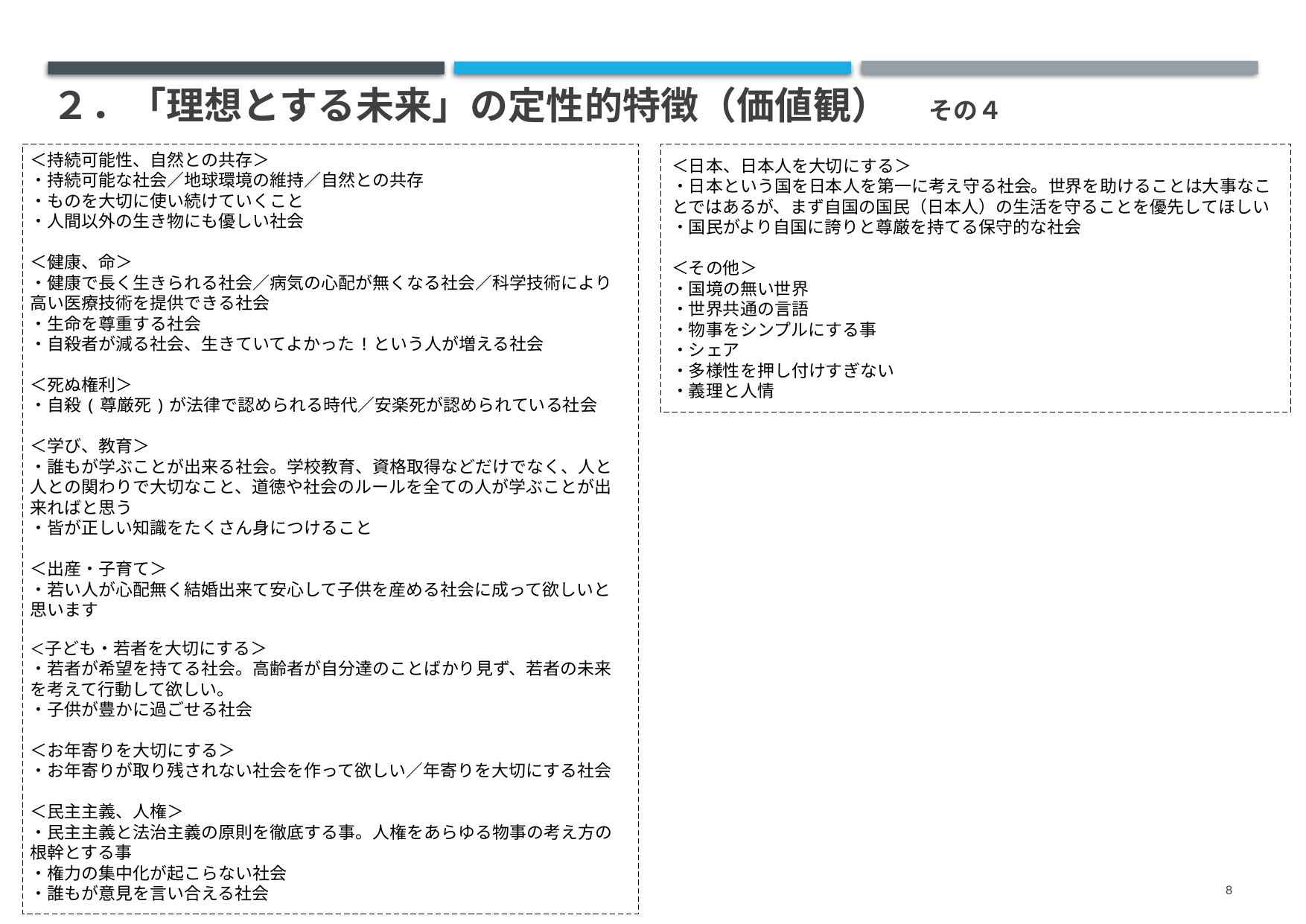

# ２．「理想とする未来」の定性的特徴（価値観）　その４
＜持続可能性、自然との共存＞
・持続可能な社会／地球環境の維持／自然との共存
・ものを大切に使い続けていくこと
・人間以外の生き物にも優しい社会

＜健康、命＞
・健康で長く生きられる社会／病気の心配が無くなる社会／科学技術により高い医療技術を提供できる社会
・生命を尊重する社会
・自殺者が減る社会、生きていてよかった!という人が増える社会

＜死ぬ権利＞
・自殺(尊厳死)が法律で認められる時代／安楽死が認められている社会

＜学び、教育＞
・誰もが学ぶことが出来る社会。学校教育、資格取得などだけでなく、人と人との関わりで大切なこと、道徳や社会のルールを全ての人が学ぶことが出来ればと思う
・皆が正しい知識をたくさん身につけること

＜出産・子育て＞
・若い人が心配無く結婚出来て安心して子供を産める社会に成って欲しいと思います

＜子ども・若者を大切にする＞
・若者が希望を持てる社会。高齢者が自分達のことばかり見ず、若者の未来を考えて行動して欲しい。
・子供が豊かに過ごせる社会

＜お年寄りを大切にする＞
・お年寄りが取り残されない社会を作って欲しい／年寄りを大切にする社会

＜民主主義、人権＞
・民主主義と法治主義の原則を徹底する事。人権をあらゆる物事の考え方の根幹とする事
・権力の集中化が起こらない社会
・誰もが意見を言い合える社会

＜日本、日本人を大切にする＞
・日本という国を日本人を第一に考え守る社会。世界を助けることは大事なことではあるが、まず自国の国民（日本人）の生活を守ることを優先してほしい
・国民がより自国に誇りと尊厳を持てる保守的な社会

＜その他＞
・国境の無い世界
・世界共通の言語
・物事をシンプルにする事
・シェア
・多様性を押し付けすぎない
・義理と人情

8